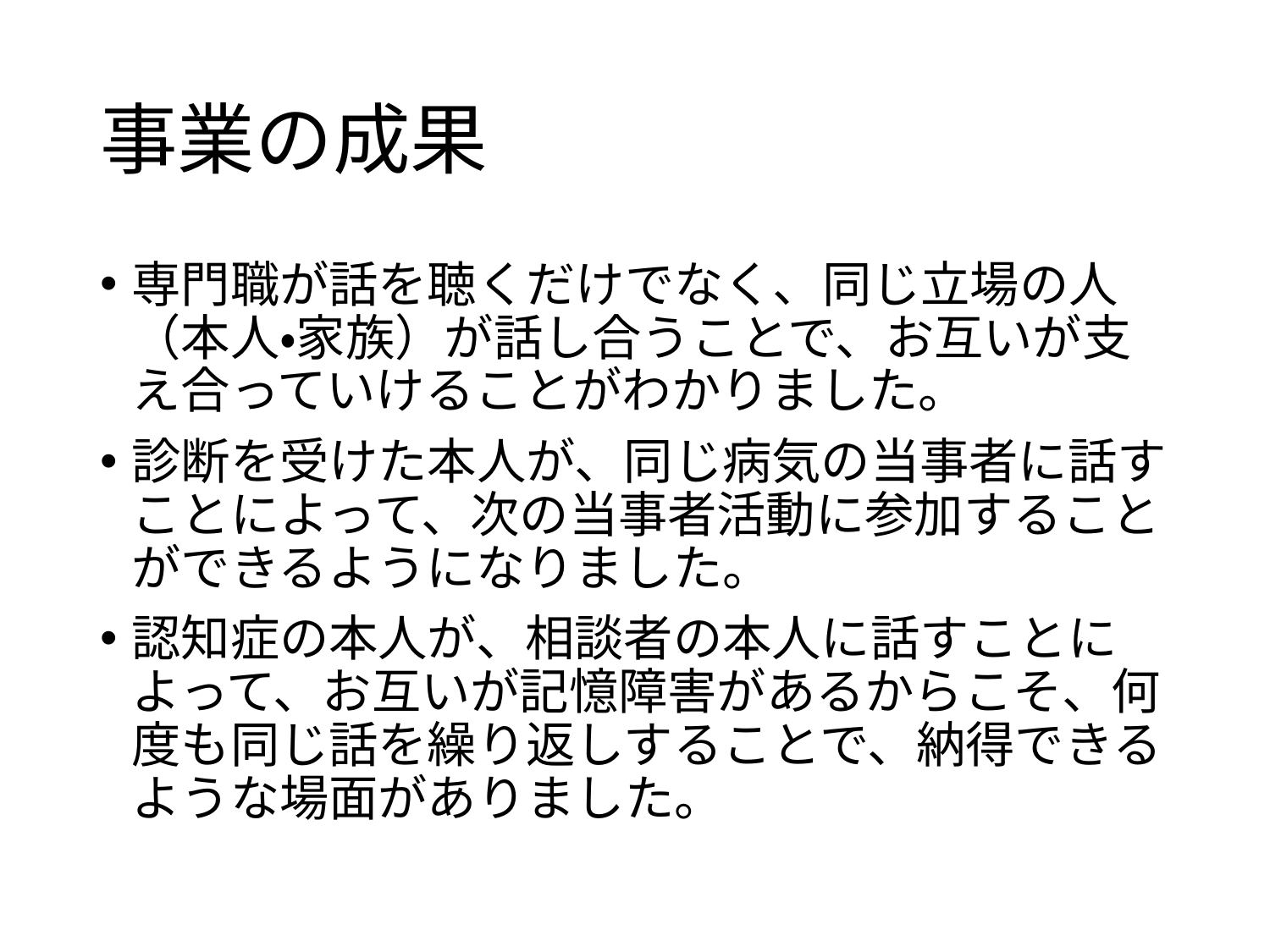

# 事業の成果
専門職が話を聴くだけでなく、同じ立場の人（本人・家族）が話し合うことで、お互いが支え合っていけることがわかりました。
診断を受けた本人が、同じ病気の当事者に話すことによって、次の当事者活動に参加することができるようになりました。
認知症の本人が、相談者の本人に話すことによって、お互いが記憶障害があるからこそ、何度も同じ話を繰り返しすることで、納得できるような場面がありました。